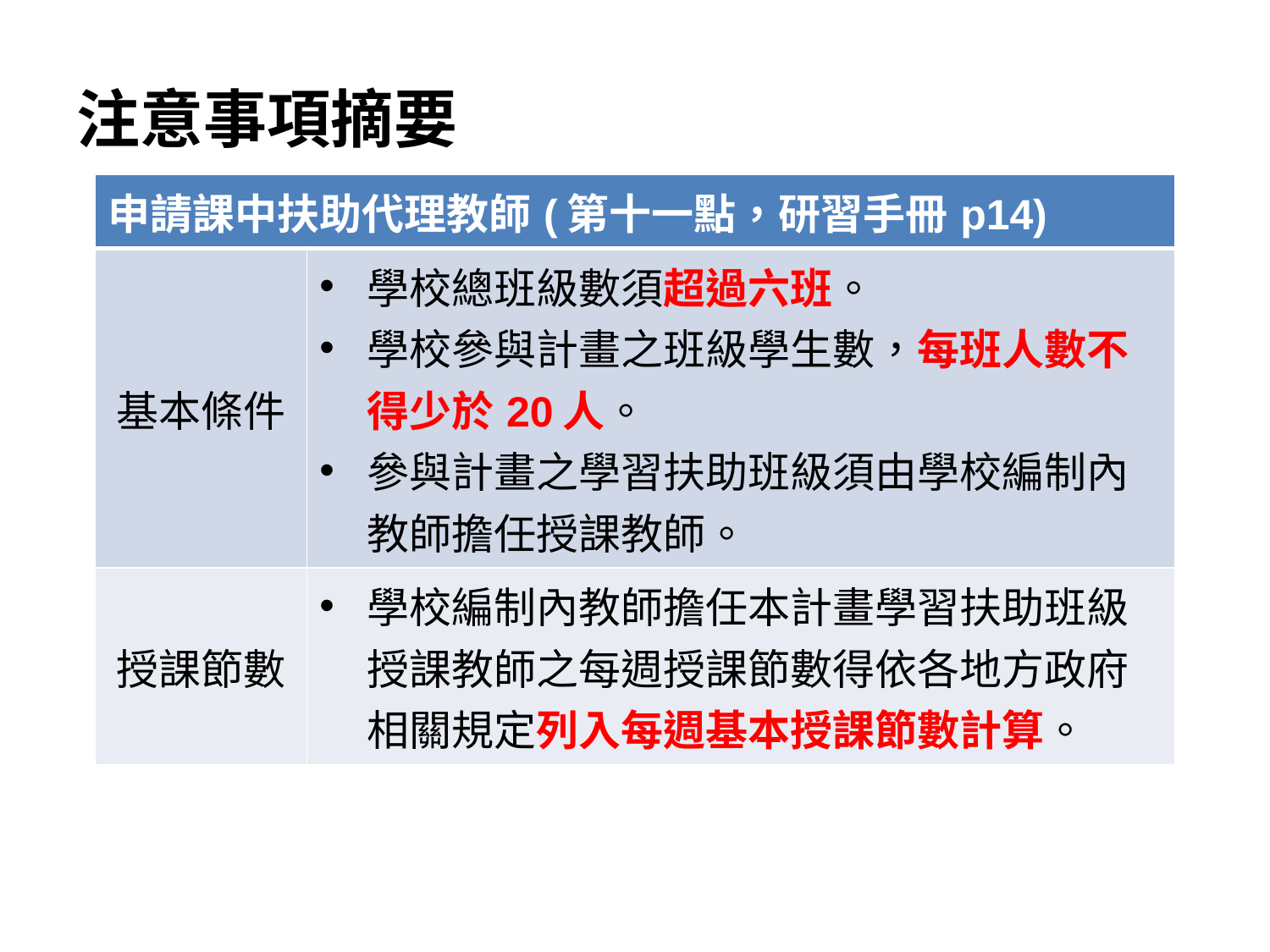

# 注意事項摘要
| 申請課中扶助代理教師(第十一點，研習手冊p14) |  |
| --- | --- |
| 基本條件 | 學校總班級數須超過六班。 學校參與計畫之班級學生數，每班人數不得少於20人。 參與計畫之學習扶助班級須由學校編制內教師擔任授課教師。 |
| 授課節數 | 學校編制內教師擔任本計畫學習扶助班級授課教師之每週授課節數得依各地方政府相關規定列入每週基本授課節數計算。 |